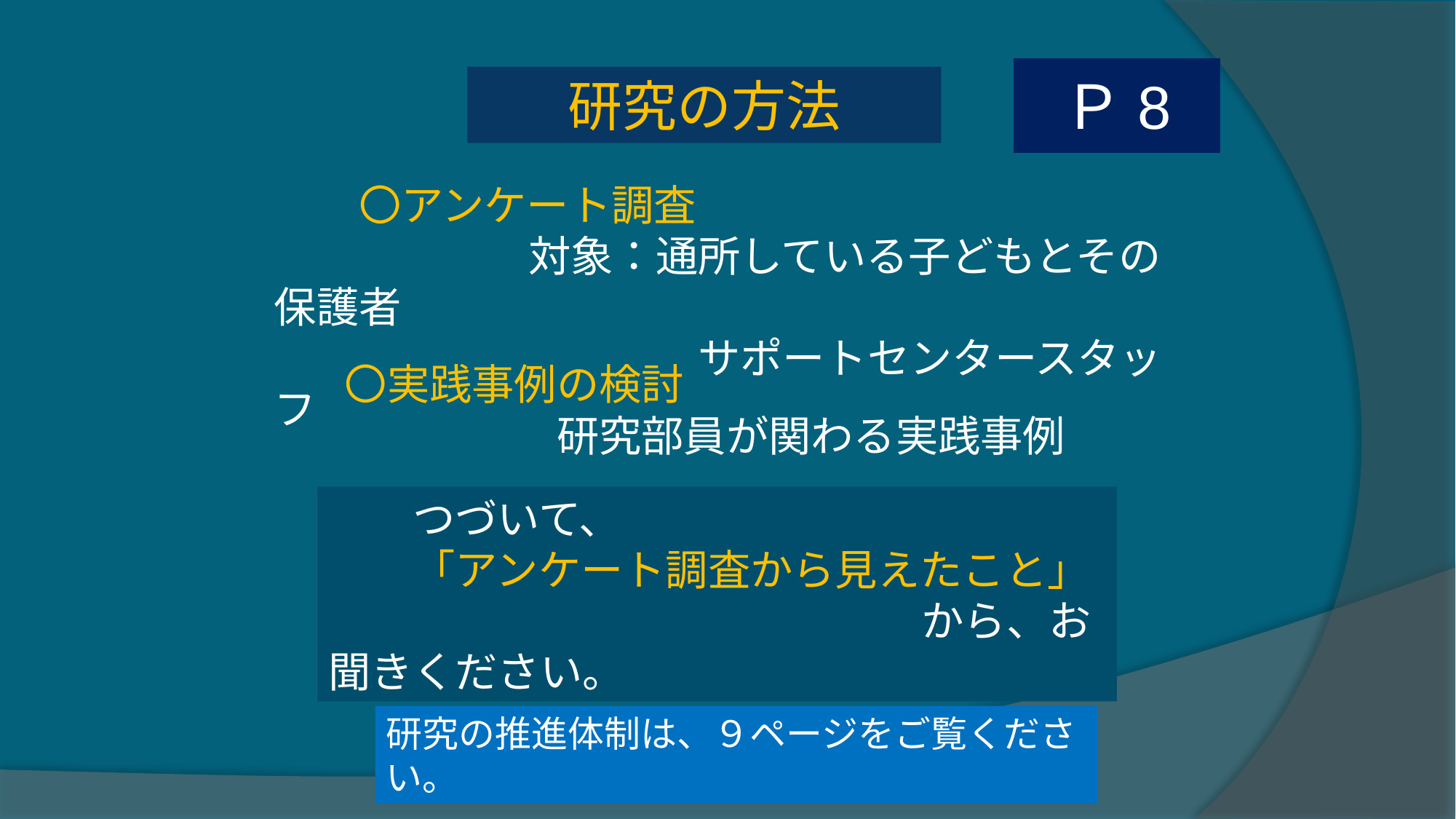

Ｐ8
研究の方法
　　〇アンケート調査
　　　　　　対象：通所している子どもとその保護者
　　　　　　　　　　サポートセンタースタッフ
　〇実践事例の検討
　　　　　　研究部員が関わる実践事例
　　つづいて、
　　「アンケート調査から見えたこと」
　　　　　　　　　　　　　　から、お聞きください。
研究の推進体制は、９ページをご覧ください。